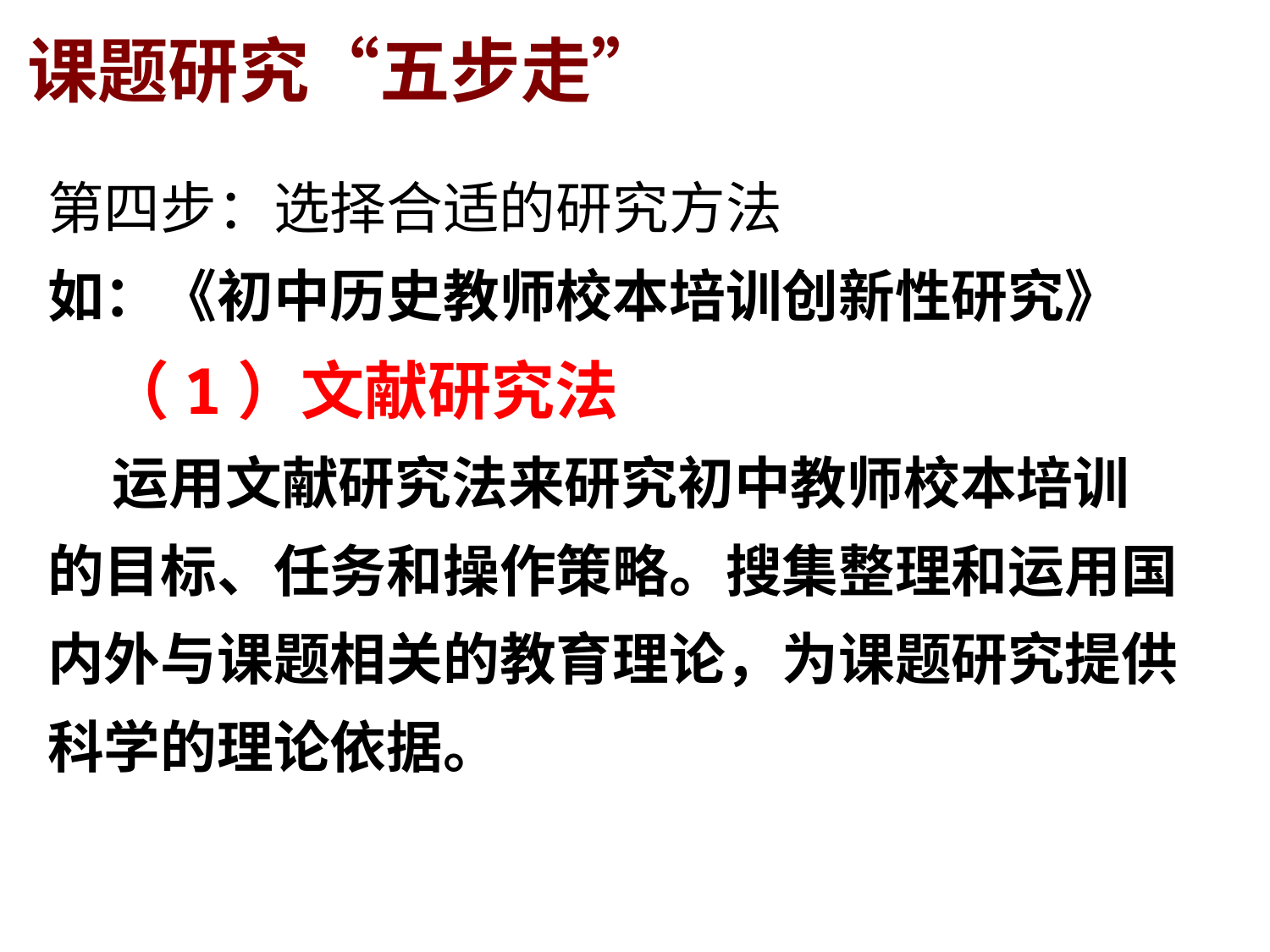

课题研究“五步走”
第四步：选择合适的研究方法
如：《初中历史教师校本培训创新性研究》
   （1）文献研究法
    运用文献研究法来研究初中教师校本培训的目标、任务和操作策略。搜集整理和运用国内外与课题相关的教育理论，为课题研究提供科学的理论依据。